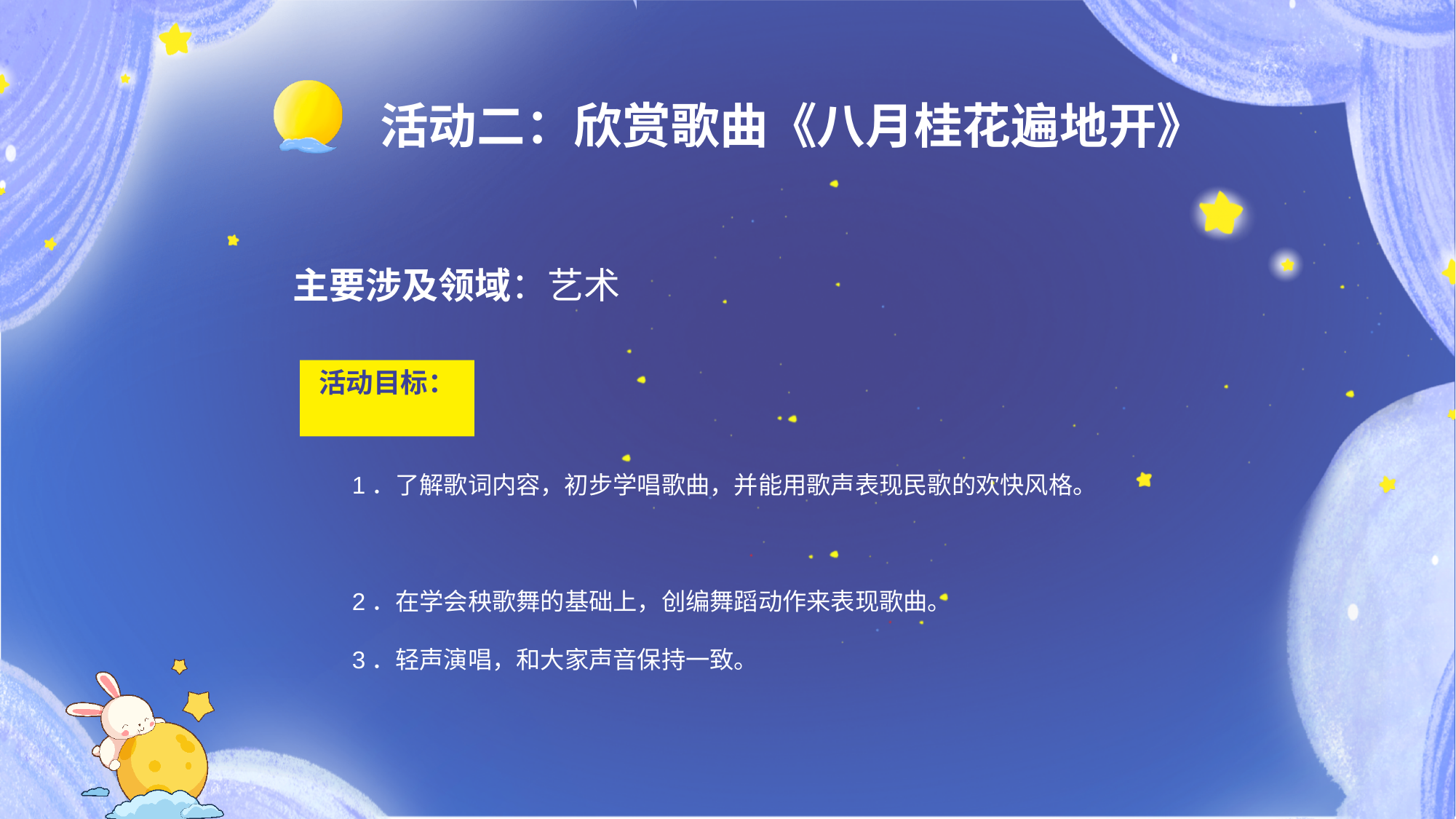

活动二：欣赏歌曲《八月桂花遍地开》
主要涉及领域：艺术
活动目标：
1．了解歌词内容，初步学唱歌曲，并能用歌声表现民歌的欢快风格。　　
2．在学会秧歌舞的基础上，创编舞蹈动作来表现歌曲。　　
3．轻声演唱，和大家声音保持一致。